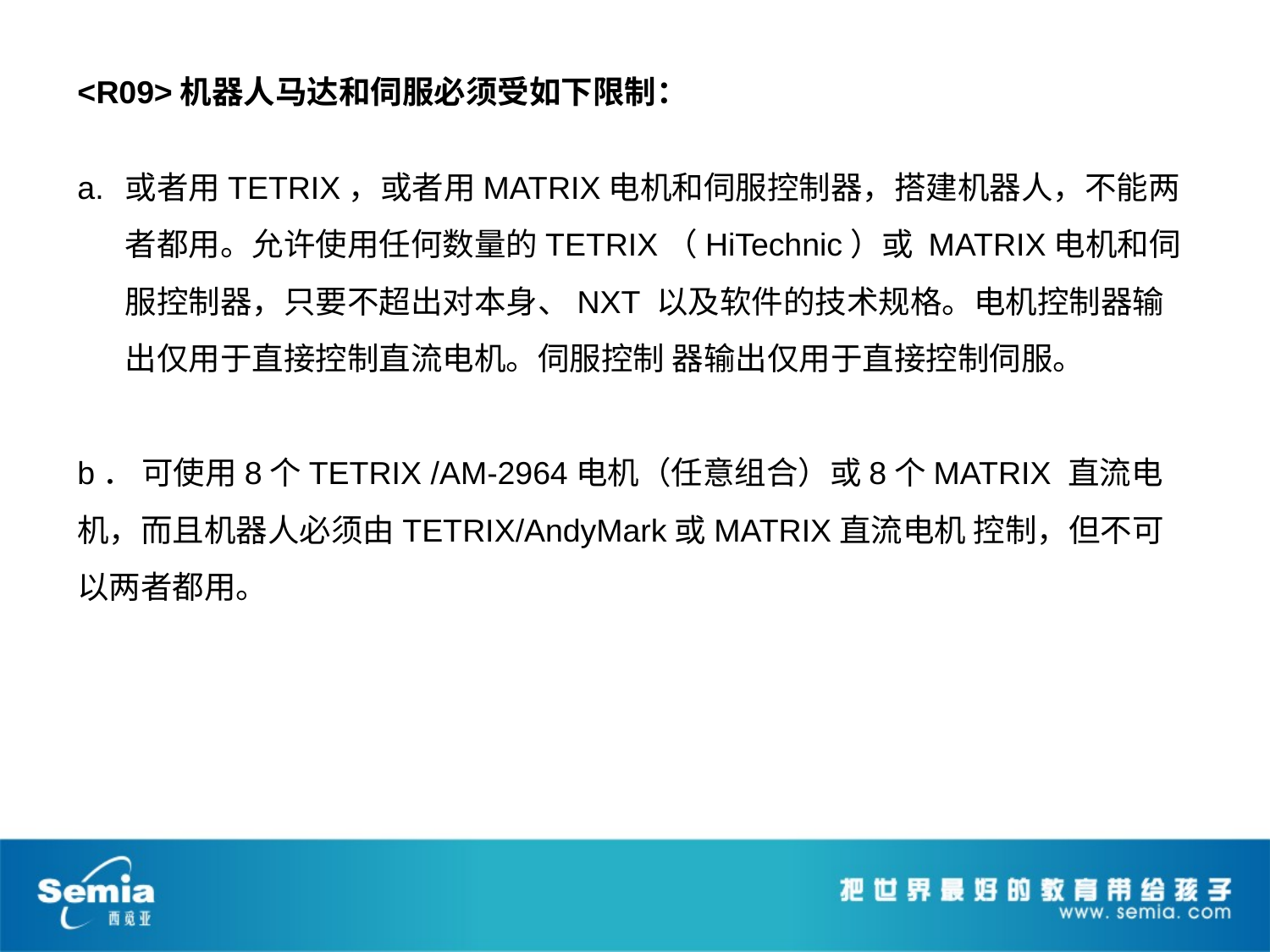

<R09>机器人马达和伺服必须受如下限制：

或者用TETRIX，或者用MATRIX电机和伺服控制器，搭建机器人，不能两者都用。允许使用任何数量的TETRIX（HiTechnic）或 MATRIX电机和伺服控制器，只要不超出对本身、NXT 以及软件的技术规格。电机控制器输出仅用于直接控制直流电机。伺服控制 器输出仅用于直接控制伺服。

b． 可使用8个TETRIX /AM-2964电机（任意组合）或8个MATRIX 直流电机，而且机器人必须由TETRIX/AndyMark或MATRIX直流电机 控制，但不可以两者都用。